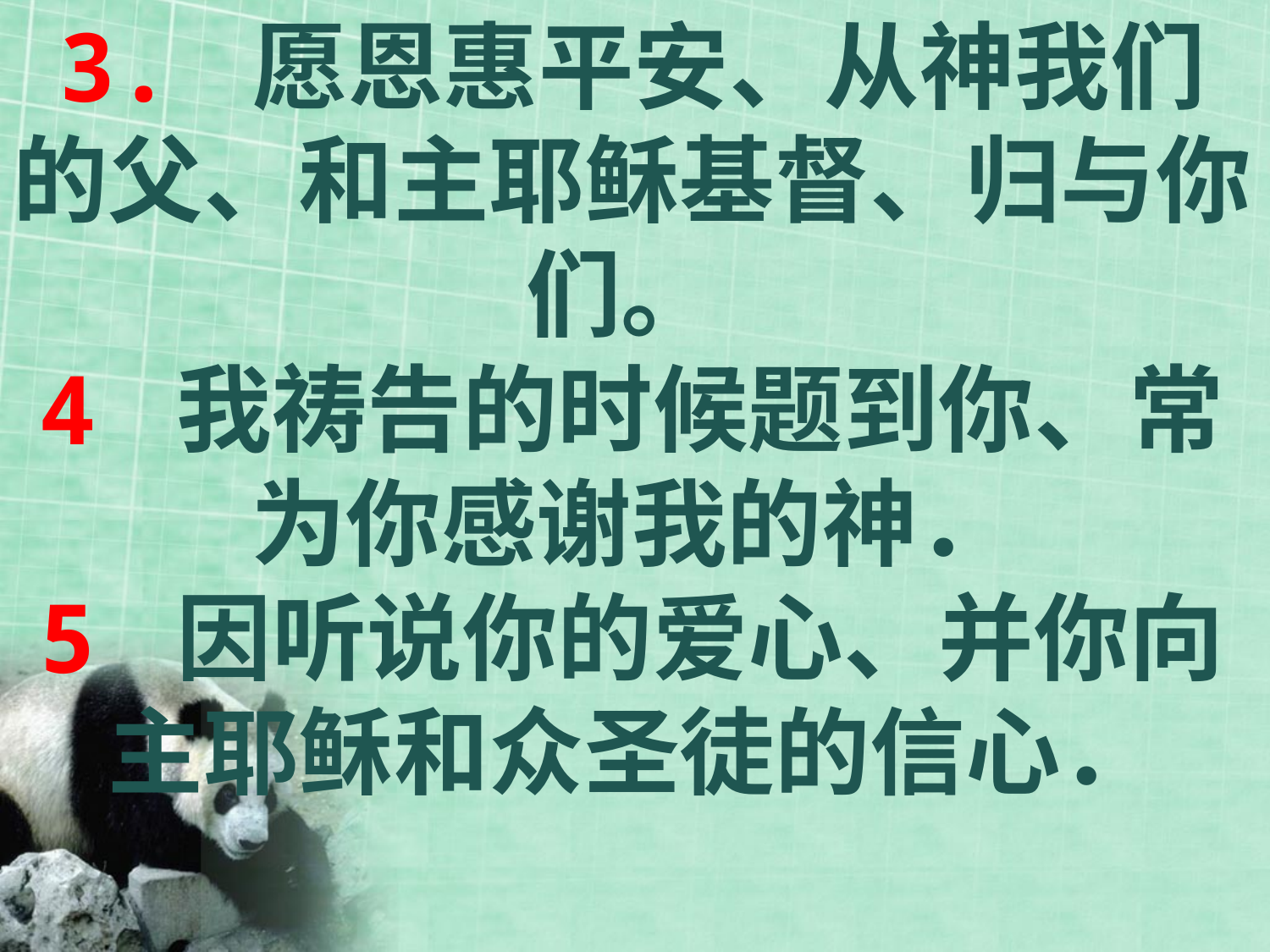

3. 愿恩惠平安、从神我们的父、和主耶稣基督、归与你们。
4 我祷告的时候题到你、常为你感谢我的神．
5 因听说你的爱心、并你向主耶稣和众圣徒的信心．